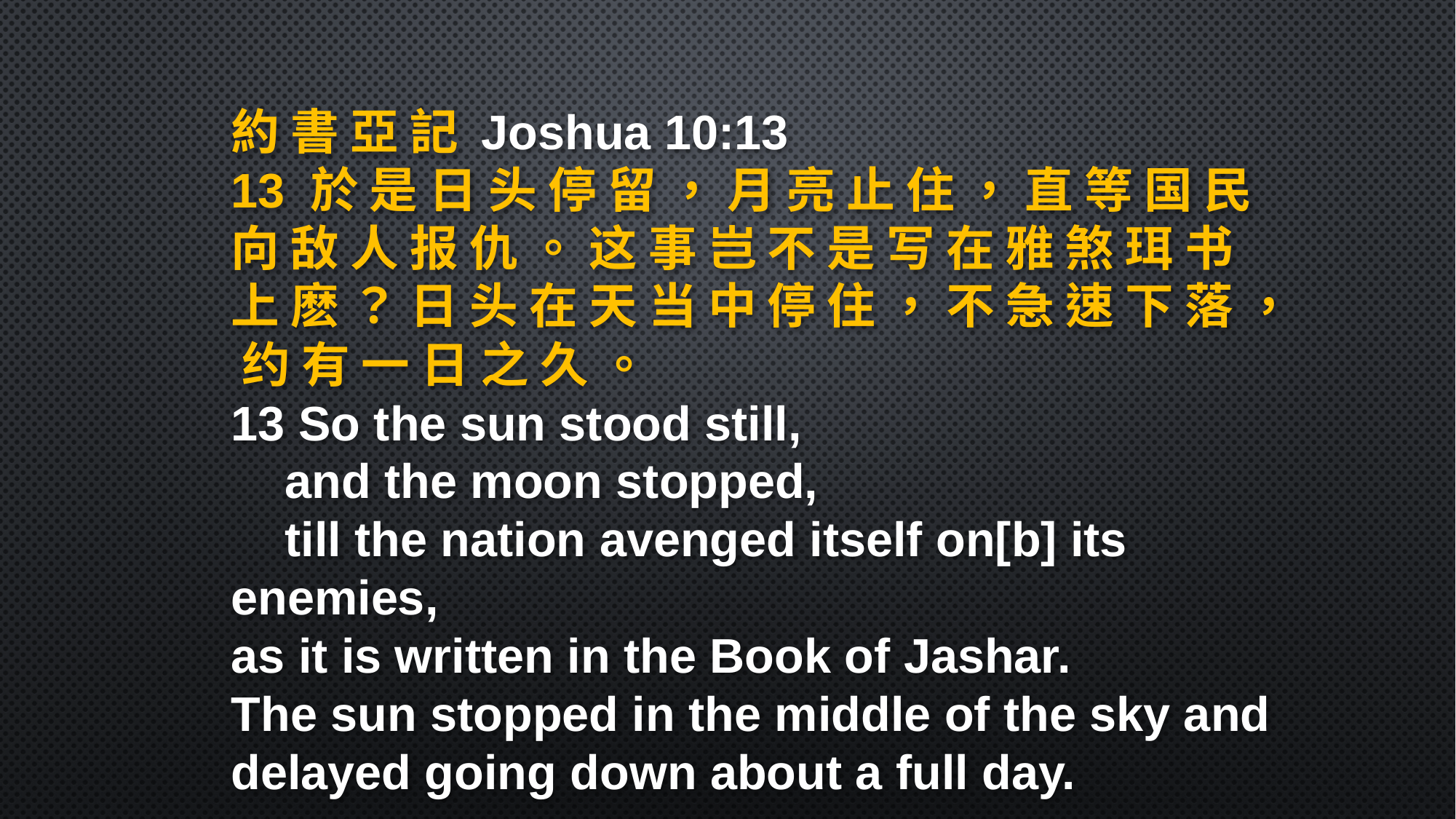

約 書 亞 記 Joshua 10:13
13 於 是 日 头 停 留 ， 月 亮 止 住 ， 直 等 国 民 向 敌 人 报 仇 。 这 事 岂 不 是 写 在 雅 煞 珥 书 上 麽 ？ 日 头 在 天 当 中 停 住 ， 不 急 速 下 落 ， 约 有 一 日 之 久 。
13 So the sun stood still,
    and the moon stopped,
    till the nation avenged itself on[b] its enemies,
as it is written in the Book of Jashar.
The sun stopped in the middle of the sky and delayed going down about a full day.